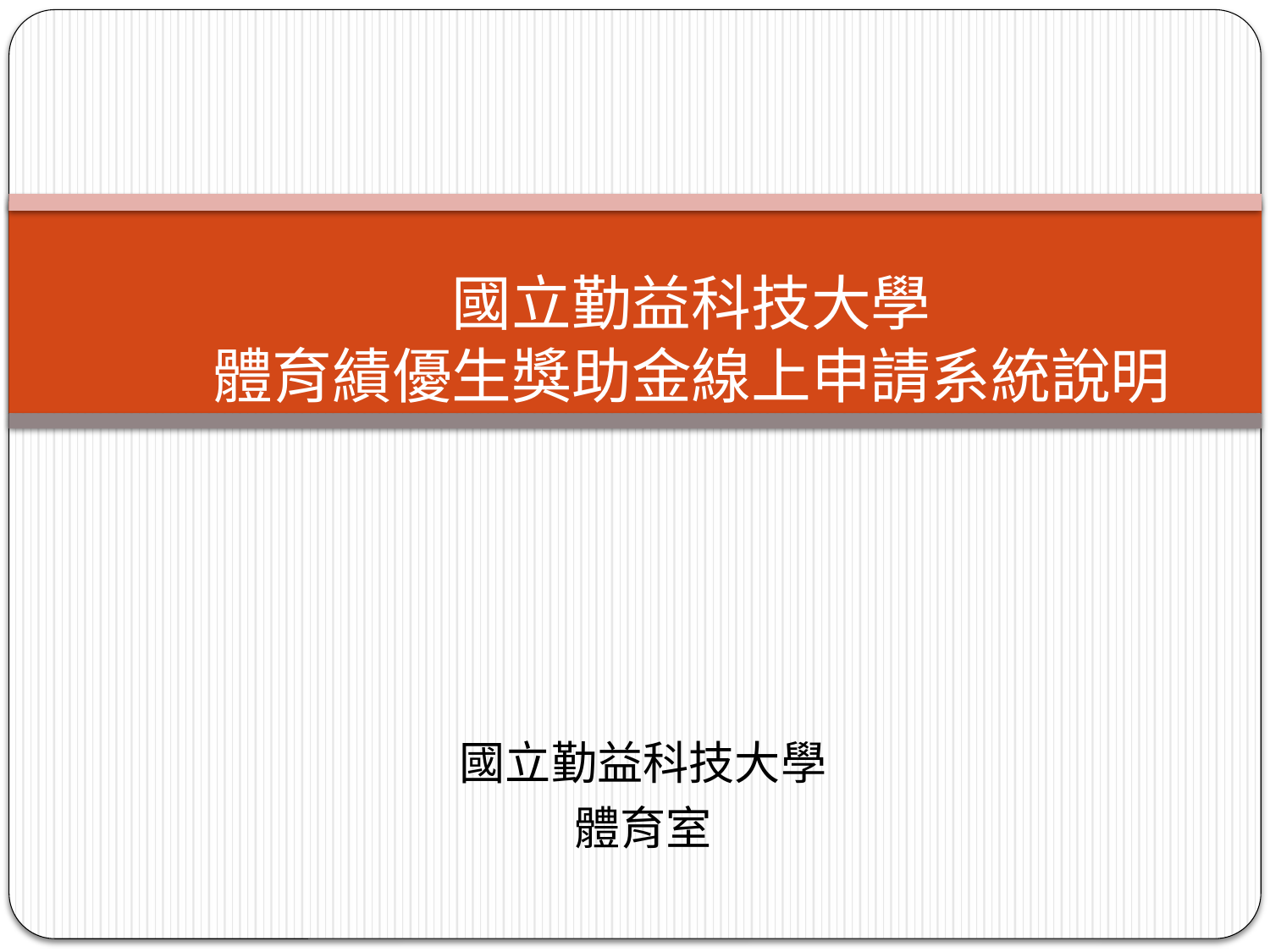

# 國立勤益科技大學 體育績優生獎助金線上申請系統說明

國立勤益科技大學
體育室